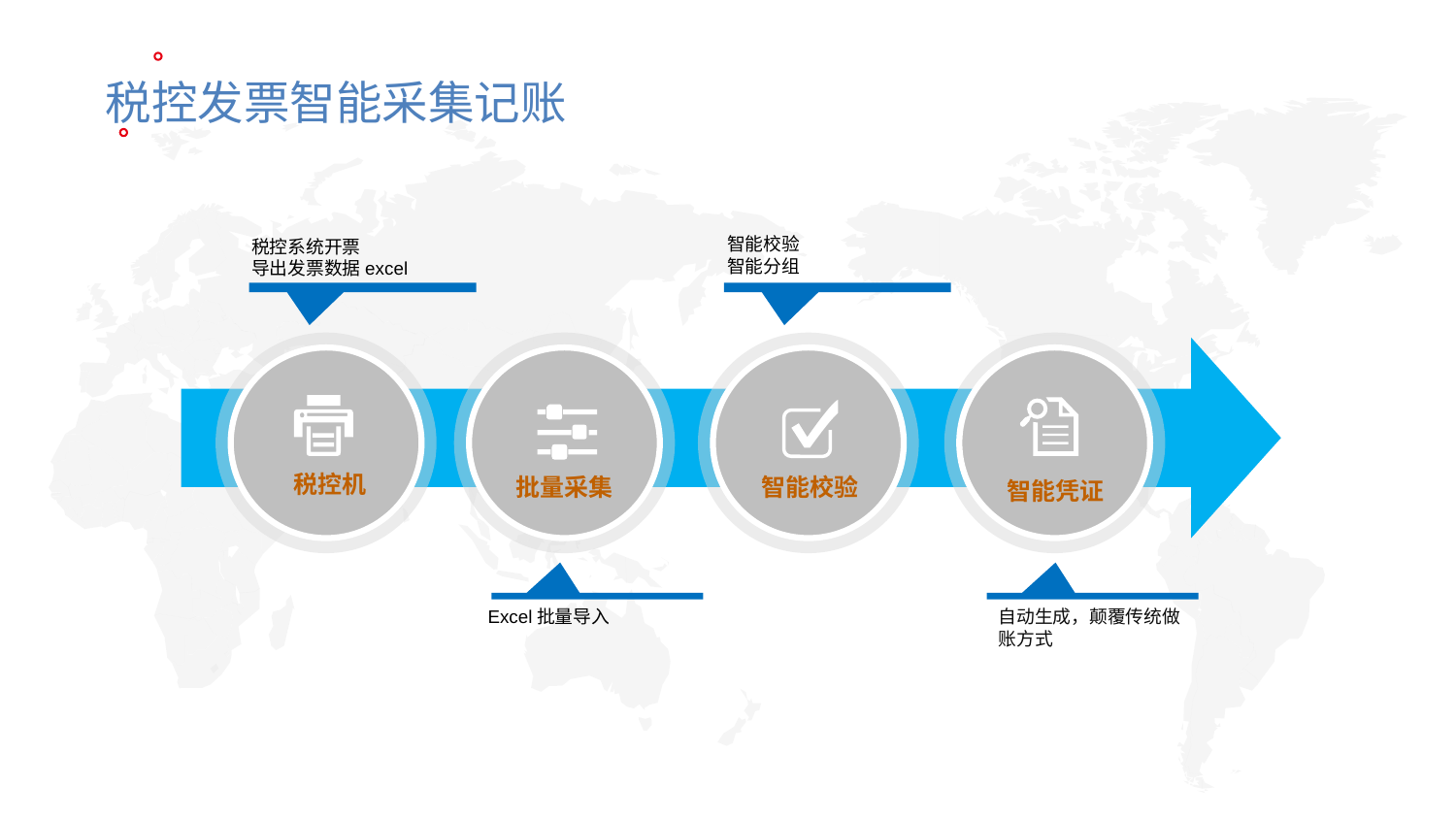

税控发票智能采集记账
智能校验
智能分组
税控系统开票
导出发票数据excel

税控机

批量采集

智能校验

智能凭证

Excel批量导入
自动生成，颠覆传统做账方式